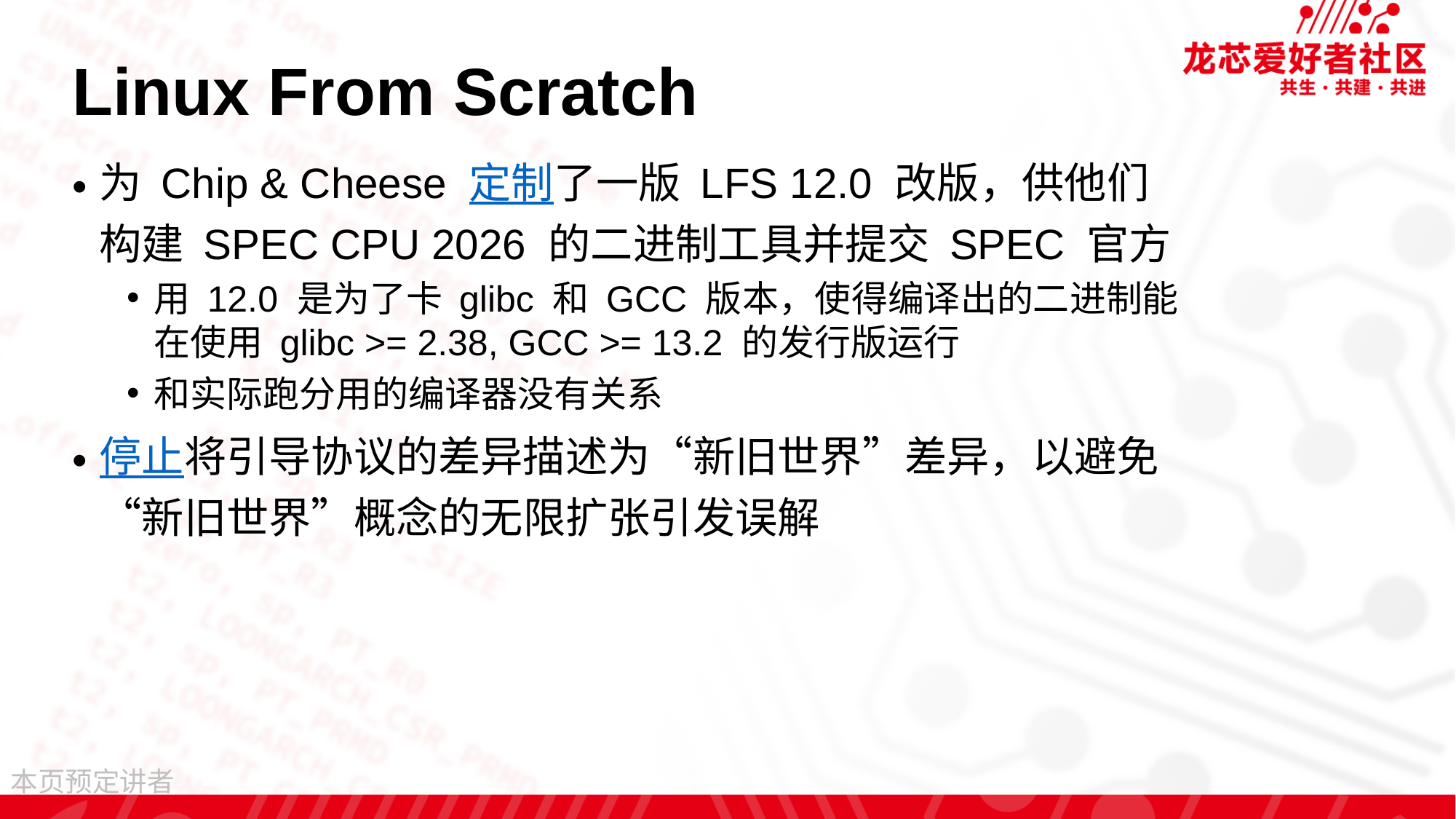

# Linux From Scratch
为 Chip & Cheese 定制了一版 LFS 12.0 改版，供他们构建 SPEC CPU 2026 的二进制工具并提交 SPEC 官方
用 12.0 是为了卡 glibc 和 GCC 版本，使得编译出的二进制能在使用 glibc >= 2.38, GCC >= 13.2 的发行版运行
和实际跑分用的编译器没有关系
停止将引导协议的差异描述为“新旧世界”差异，以避免“新旧世界”概念的无限扩张引发误解